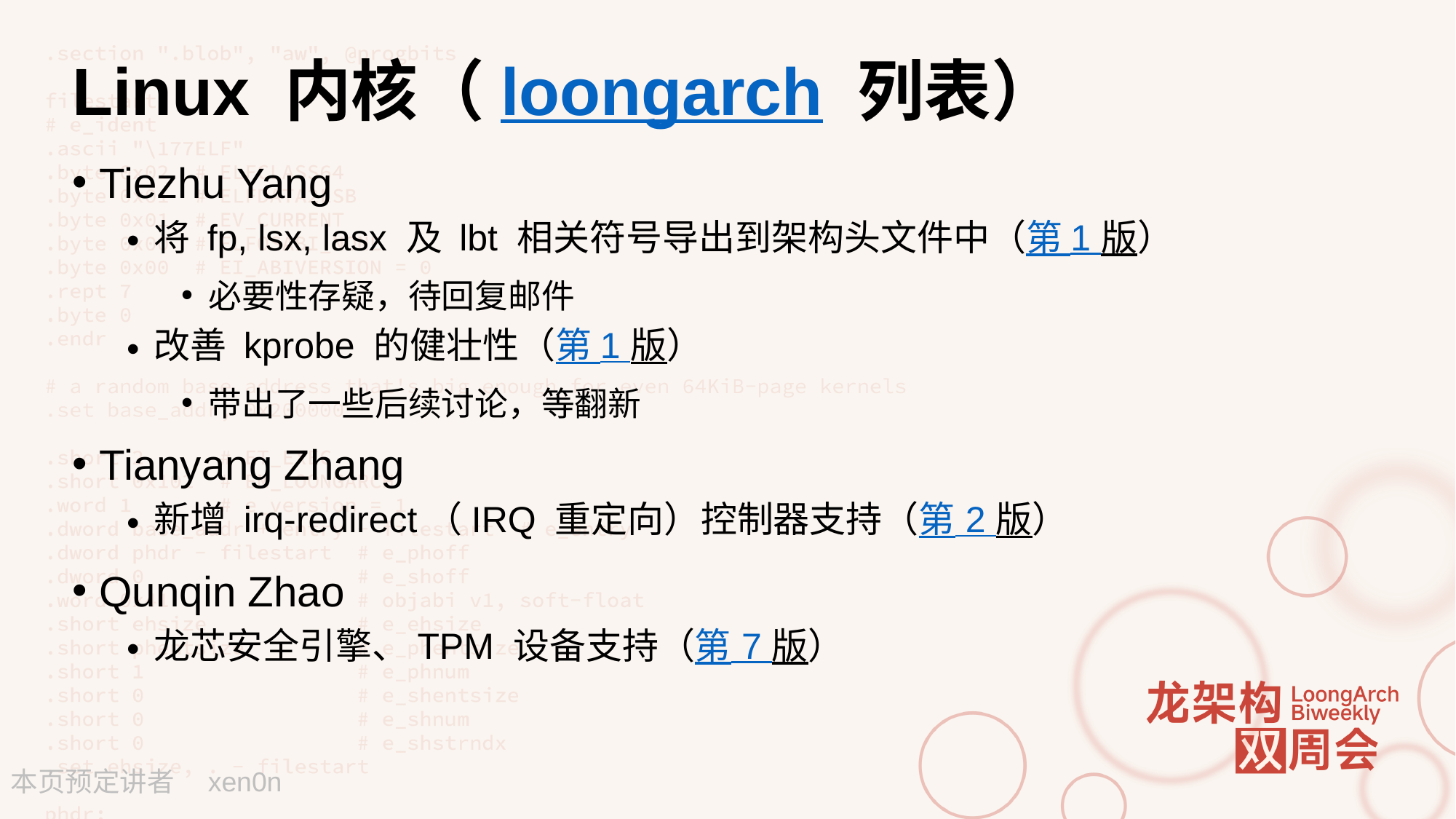

# Linux 内核（loongarch 列表）
Tiezhu Yang
将 fp, lsx, lasx 及 lbt 相关符号导出到架构头文件中（第 1 版）
必要性存疑，待回复邮件
改善 kprobe 的健壮性（第 1 版）
带出了一些后续讨论，等翻新
Tianyang Zhang
新增 irq-redirect（IRQ 重定向）控制器支持（第 2 版）
Qunqin Zhao
龙芯安全引擎、TPM 设备支持（第 7 版）
xen0n